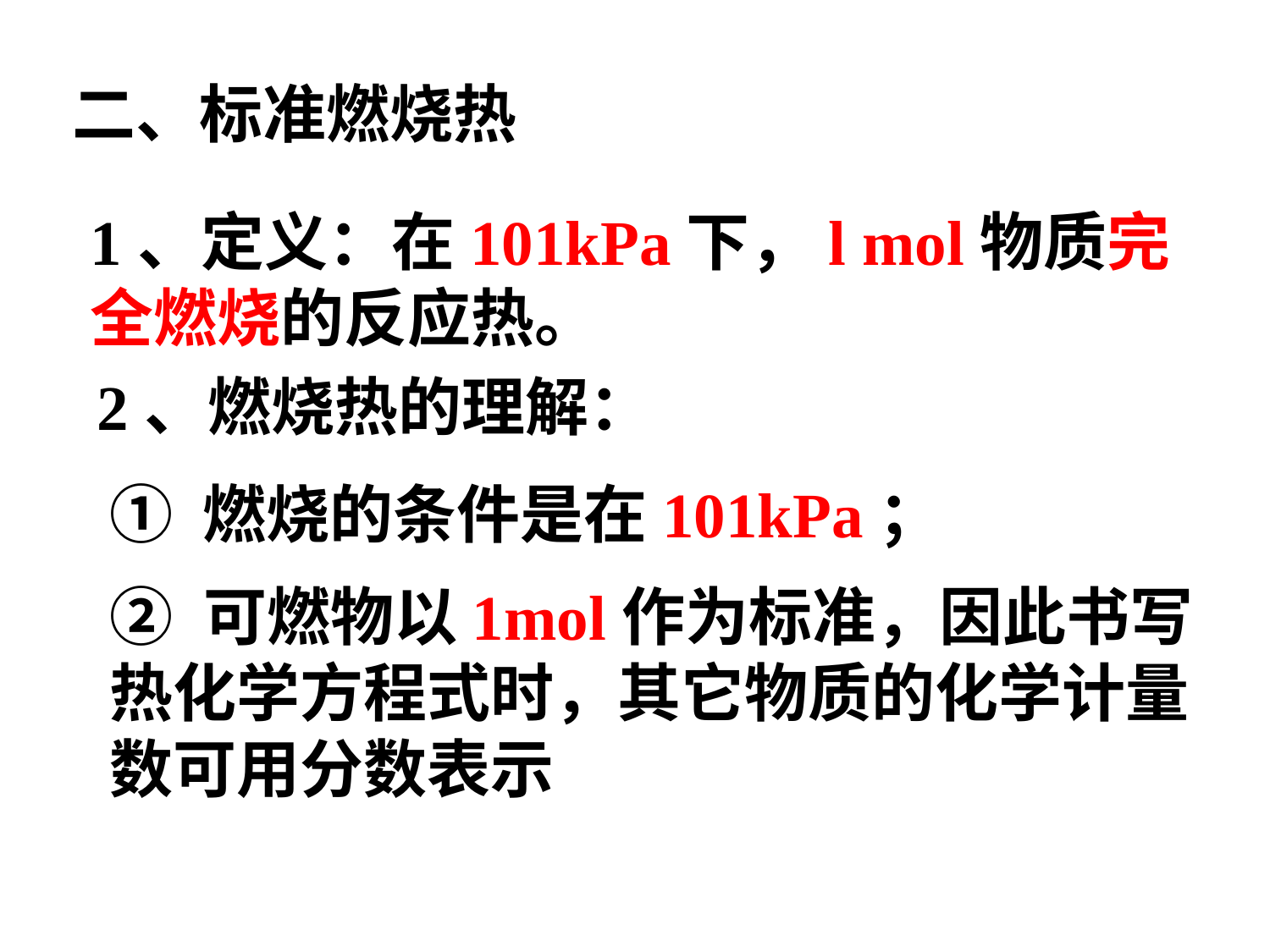

二、标准燃烧热
1、定义：在101kPa下，l mol物质完全燃烧的反应热。
2、燃烧热的理解：
① 燃烧的条件是在101kPa；
② 可燃物以1mol作为标准，因此书写热化学方程式时，其它物质的化学计量数可用分数表示